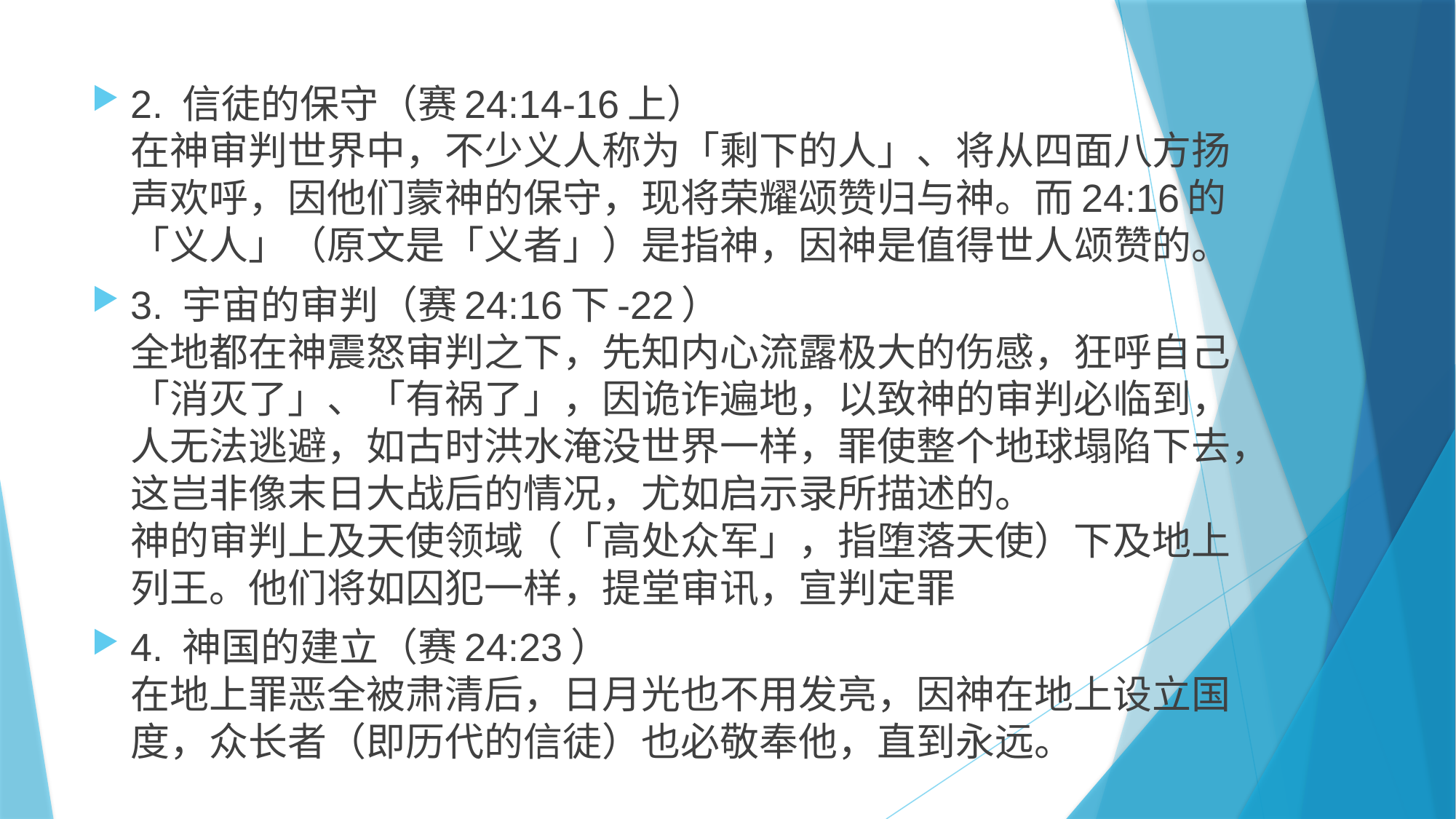

2. 信徒的保守（赛24:14-16上）
在神审判世界中，不少义人称为「剩下的人」、将从四面八方扬声欢呼，因他们蒙神的保守，现将荣耀颂赞归与神。而24:16的「义人」（原文是「义者」）是指神，因神是值得世人颂赞的。
3. 宇宙的审判（赛24:16下-22）
全地都在神震怒审判之下，先知内心流露极大的伤感，狂呼自己「消灭了」、「有祸了」，因诡诈遍地，以致神的审判必临到，人无法逃避，如古时洪水淹没世界一样，罪使整个地球塌陷下去，这岂非像末日大战后的情况，尤如启示录所描述的。
神的审判上及天使领域（「高处众军」，指堕落天使）下及地上列王。他们将如囚犯一样，提堂审讯，宣判定罪
4. 神国的建立（赛24:23）
在地上罪恶全被肃清后，日月光也不用发亮，因神在地上设立国度，众长者（即历代的信徒）也必敬奉他，直到永远。